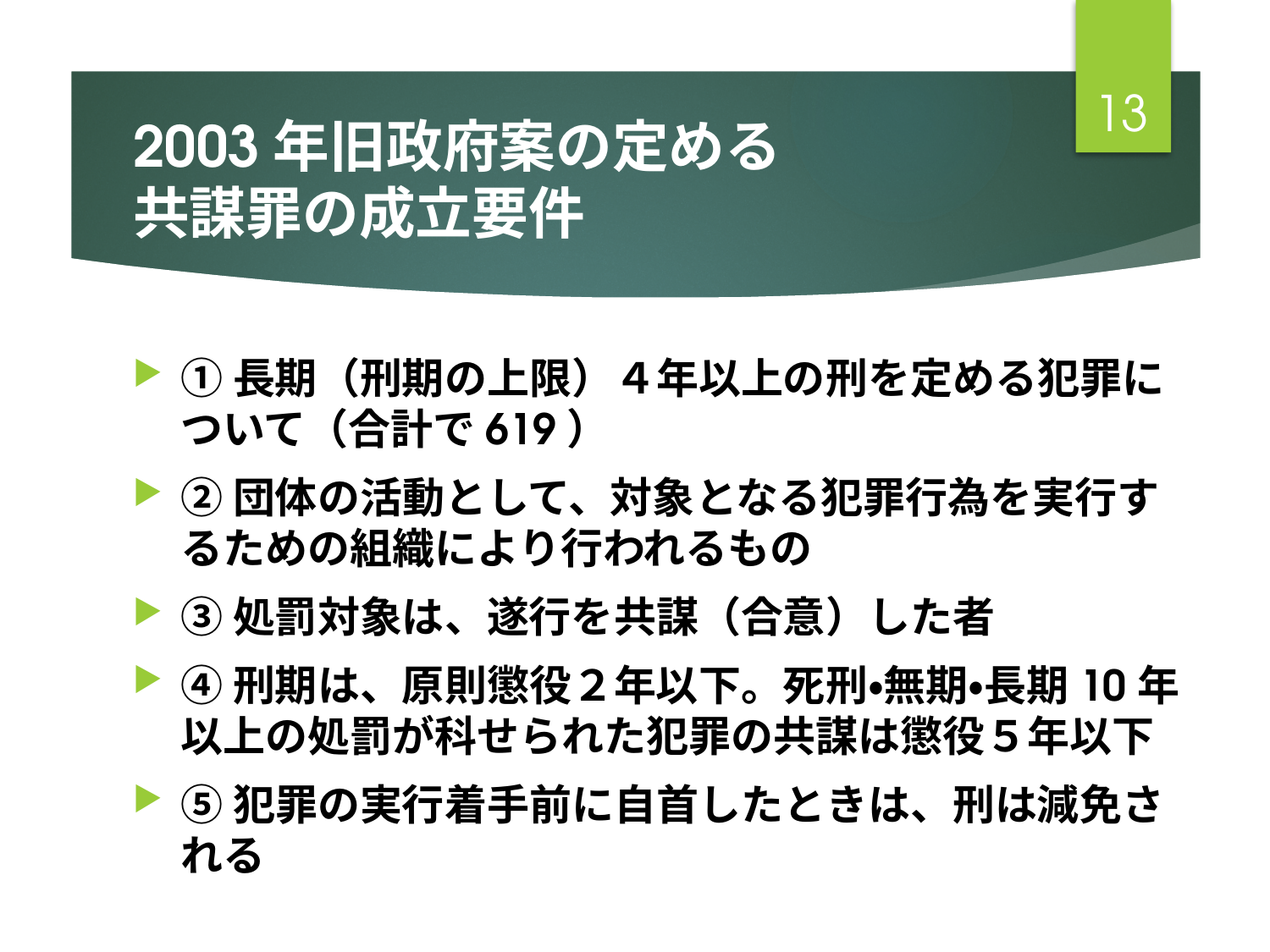

13
# 2003年旧政府案の定める 共謀罪の成立要件
①長期（刑期の上限）４年以上の刑を定める犯罪について（合計で619）
②団体の活動として、対象となる犯罪行為を実行するための組織により行われるもの
③処罰対象は、遂行を共謀（合意）した者
④刑期は、原則懲役２年以下。死刑・無期・長期10年以上の処罰が科せられた犯罪の共謀は懲役５年以下
⑤犯罪の実行着手前に自首したときは、刑は減免される